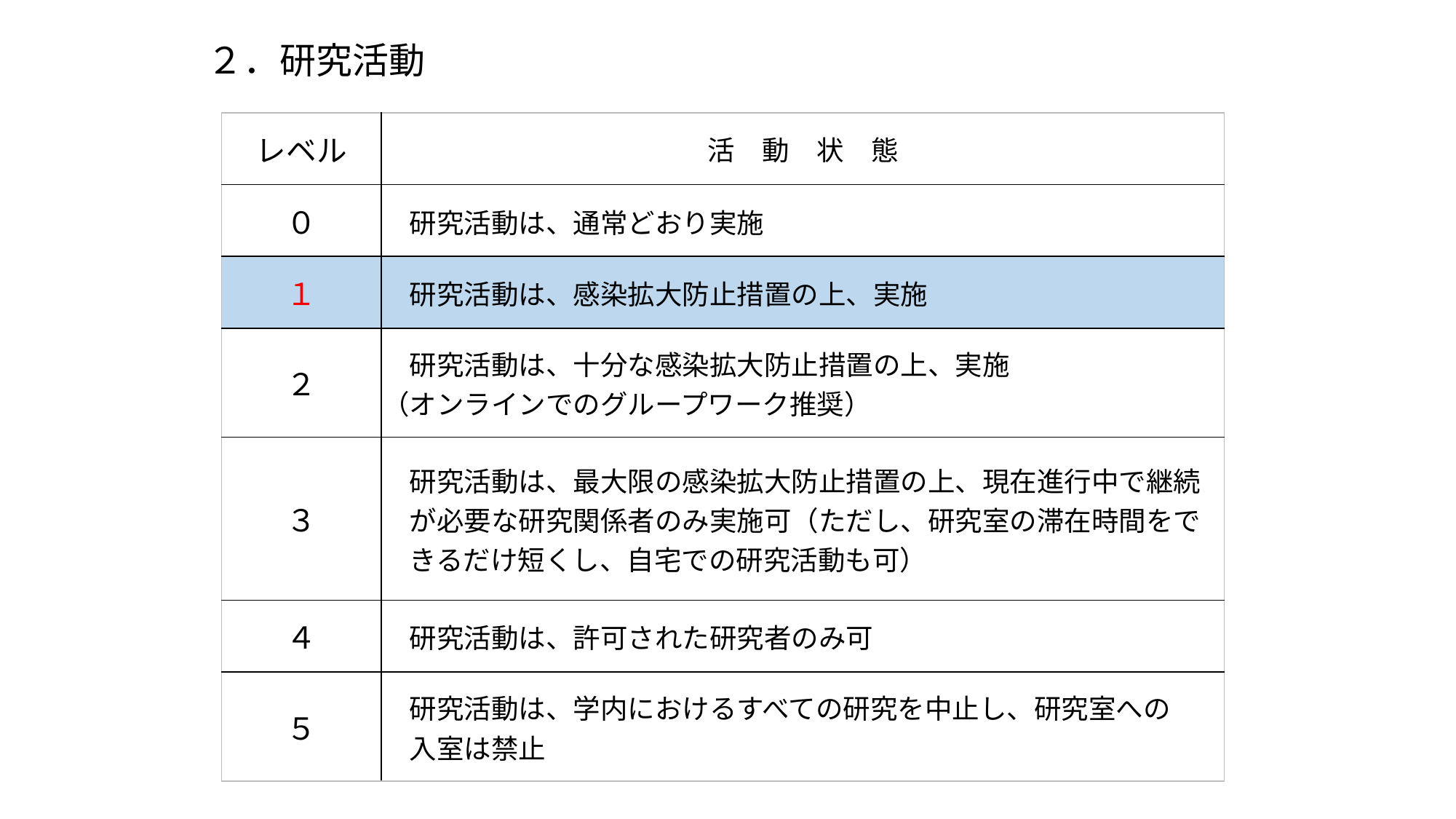

２．研究活動
| レベル | 活　動　状　態 |
| --- | --- |
| ０ | 研究活動は、通常どおり実施 |
| １ | 研究活動は、感染拡大防止措置の上、実施 |
| ２ | 研究活動は、十分な感染拡大防止措置の上、実施 （オンラインでのグループワーク推奨） |
| ３ | 研究活動は、最大限の感染拡大防止措置の上、現在進行中で継続 　が必要な研究関係者のみ実施可（ただし、研究室の滞在時間をで 　きるだけ短くし、自宅での研究活動も可） |
| ４ | 研究活動は、許可された研究者のみ可 |
| ５ | 研究活動は、学内におけるすべての研究を中止し、研究室への 　入室は禁止 |